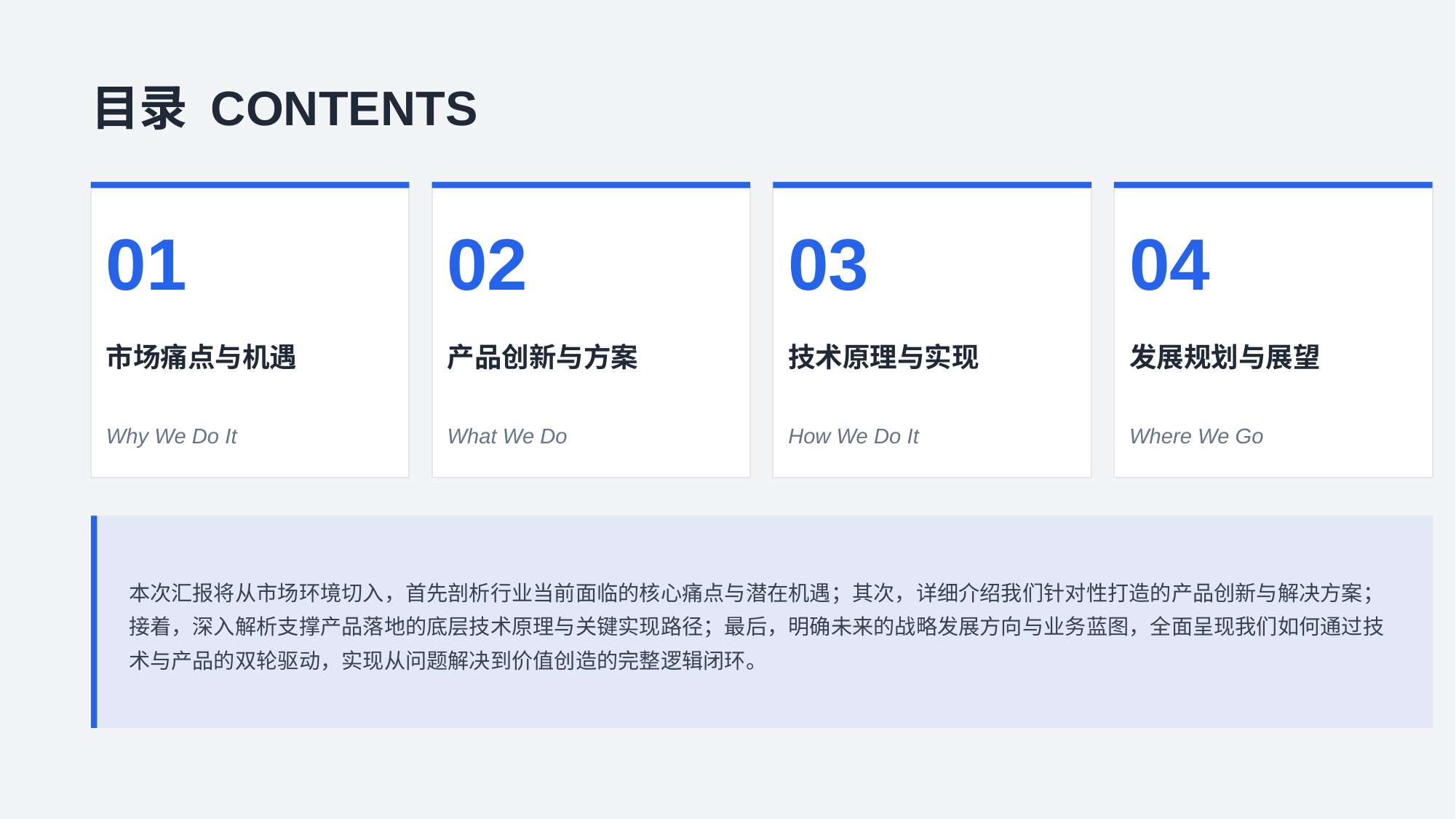

目录 CONTENTS

01
02
03
04
市场痛点与机遇
产品创新与方案
技术原理与实现
发展规划与展望
Why We Do It
What We Do
How We Do It
Where We Go

本次汇报将从市场环境切入，首先剖析行业当前面临的核心痛点与潜在机遇；其次，详细介绍我们针对性打造的产品创新与解决方案；接着，深入解析支撑产品落地的底层技术原理与关键实现路径；最后，明确未来的战略发展方向与业务蓝图，全面呈现我们如何通过技术与产品的双轮驱动，实现从问题解决到价值创造的完整逻辑闭环。